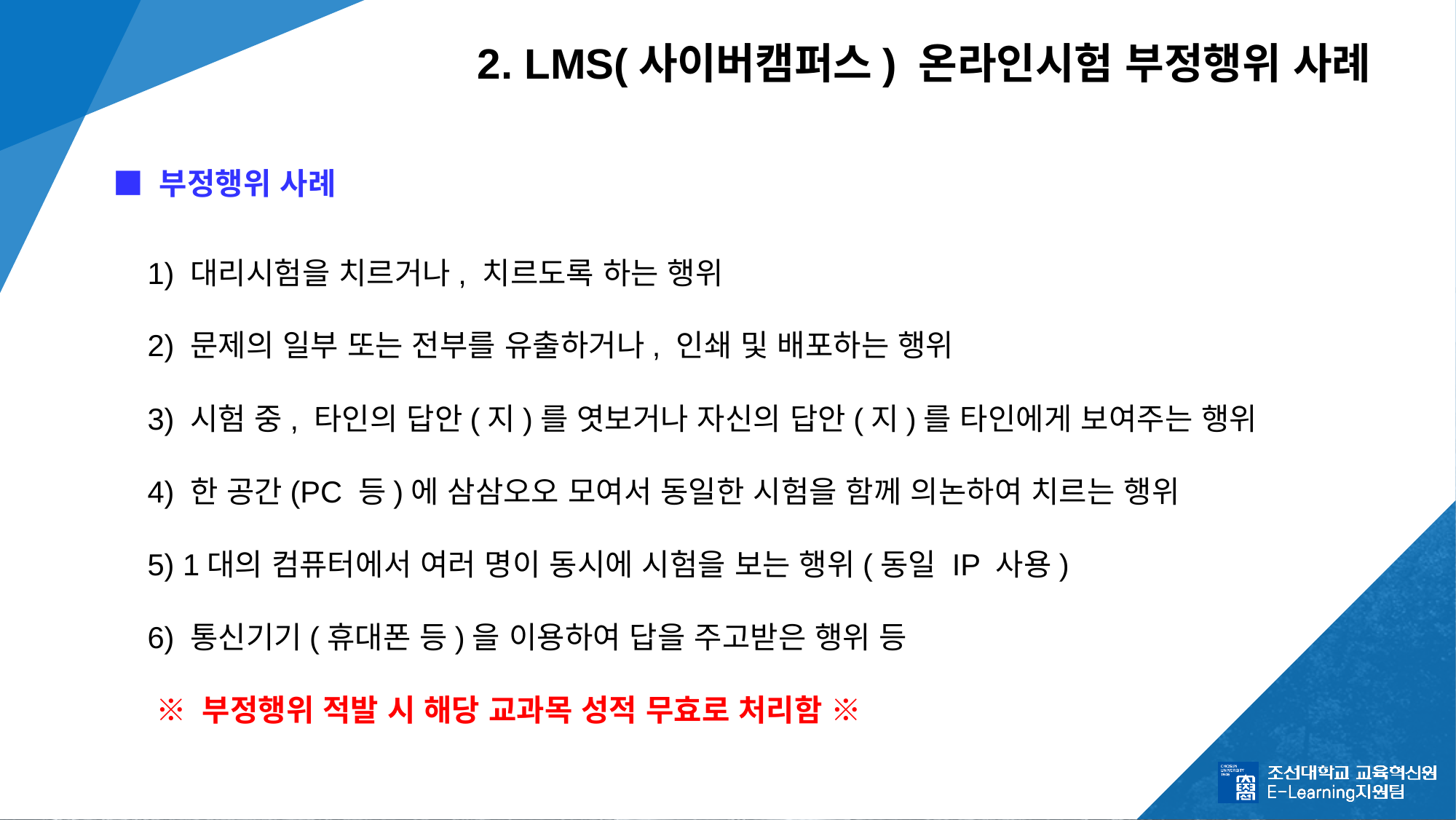

2. LMS(사이버캠퍼스) 온라인시험 부정행위 사례
     ■ 부정행위 사례
1) 대리시험을 치르거나, 치르도록 하는 행위
2) 문제의 일부 또는 전부를 유출하거나, 인쇄 및 배포하는 행위
3) 시험 중, 타인의 답안(지)를 엿보거나 자신의 답안(지)를 타인에게 보여주는 행위
4) 한 공간(PC 등)에 삼삼오오 모여서 동일한 시험을 함께 의논하여 치르는 행위
5) 1대의 컴퓨터에서 여러 명이 동시에 시험을 보는 행위(동일 IP 사용)
6) 통신기기(휴대폰 등)을 이용하여 답을 주고받은 행위 등
 ※ 부정행위 적발 시 해당 교과목 성적 무효로 처리함 ※